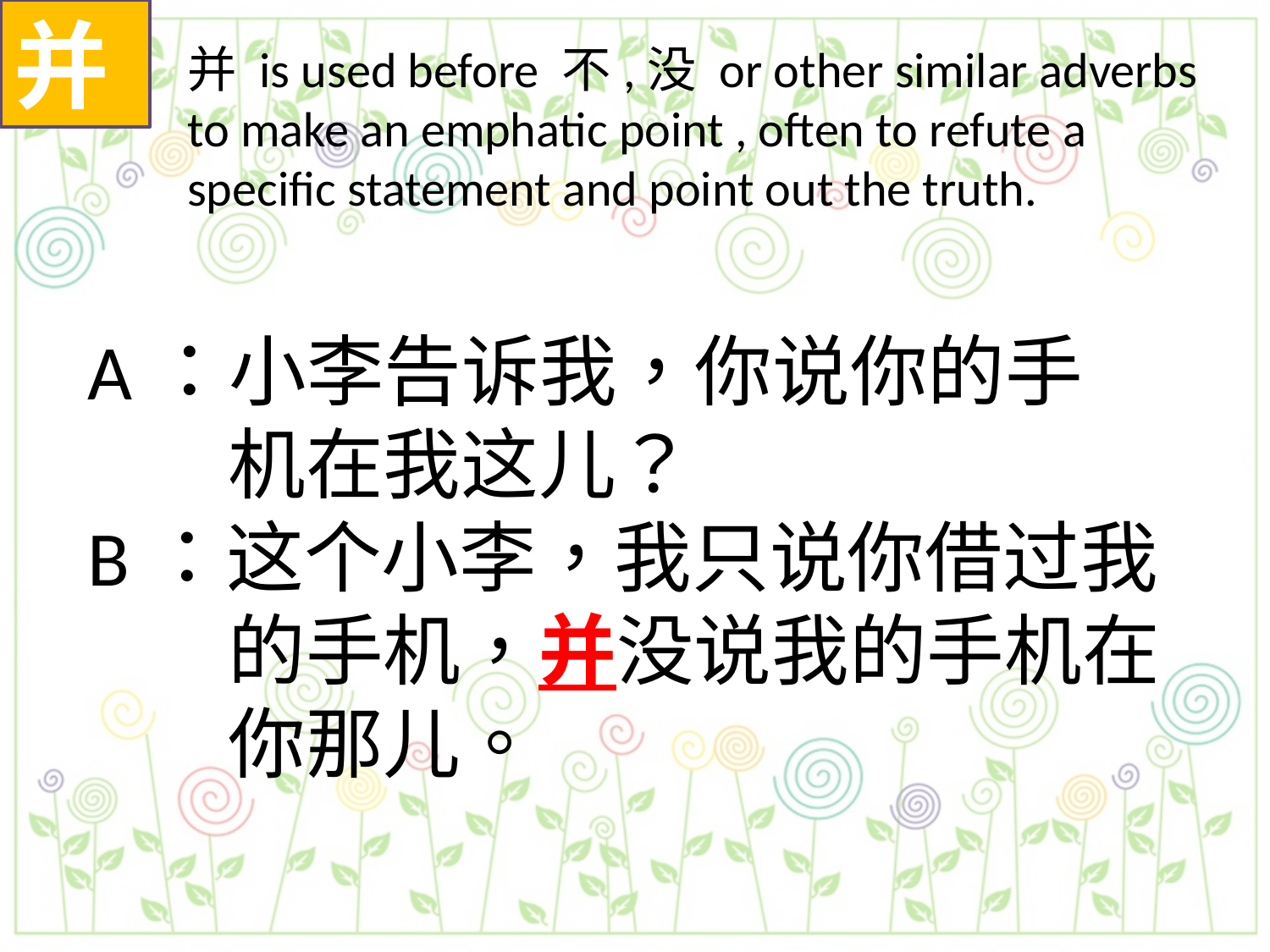

并
并 is used before 不,没 or other similar adverbs to make an emphatic point , often to refute a specific statement and point out the truth.
A：小李告诉我，你说你的手
       机在我这儿？
B：这个小李，我只说你借过我
       的手机，并没说我的手机在
       你那儿。